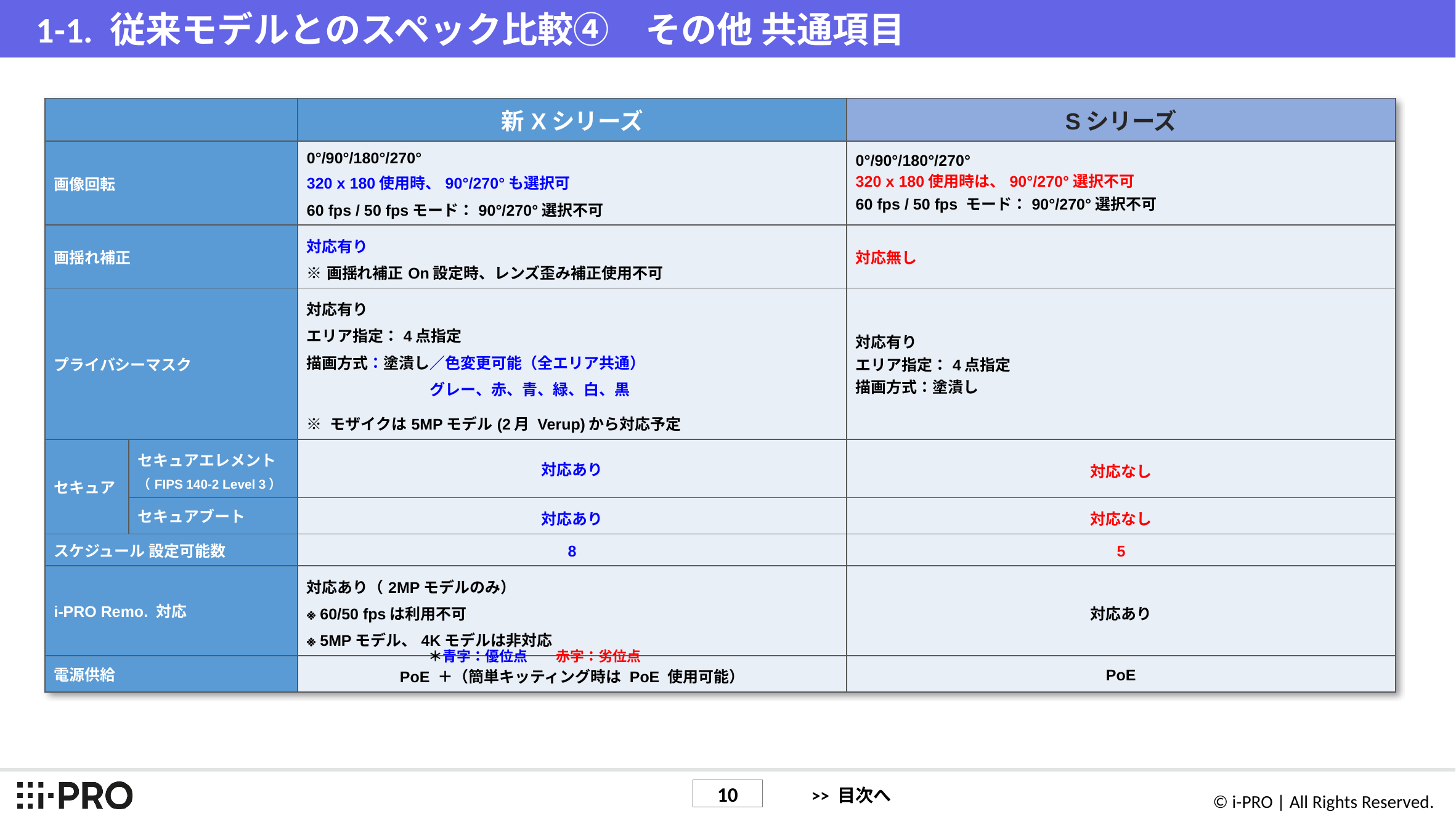

# 1-1. 従来モデルとのスペック比較④　その他 共通項目
|  |  | 新Xシリーズ | Sシリーズ |
| --- | --- | --- | --- |
| 画像回転 |  | 0°/90°/180°/270° 320 x 180使用時、90°/270°も選択可 60 fps / 50 fpsモード：90°/270°選択不可 | 0°/90°/180°/270° 320 x 180使用時は、90°/270°選択不可 60 fps / 50 fps モード：90°/270°選択不可 |
| 画揺れ補正 |  | 対応有り ※画揺れ補正On設定時、レンズ歪み補正使用不可 | 対応無し |
| プライバシーマスク |  | 対応有り エリア指定：4点指定 描画方式：塗潰し／色変更可能（全エリア共通） 　　　　　　　　グレー、赤、青、緑、白、黒 ※ モザイクは5MPモデル(2月 Verup)から対応予定 | 対応有り エリア指定：4点指定 描画方式：塗潰し |
| セキュア | セキュアエレメント （FIPS 140-2 Level 3） | 対応あり | 対応なし |
|  | セキュアブート | 対応あり | 対応なし |
| スケジュール 設定可能数 |  | 8 | 5 |
| i-PRO Remo. 対応 |  | 対応あり（2MPモデルのみ） ※ 60/50 fpsは利用不可 ※ 5MPモデル、4Kモデルは非対応 | 対応あり |
| 電源供給 |  | PoE ＋（簡単キッティング時は PoE 使用可能） | PoE |
＊青字：優位点　　赤字：劣位点

>> 目次へ